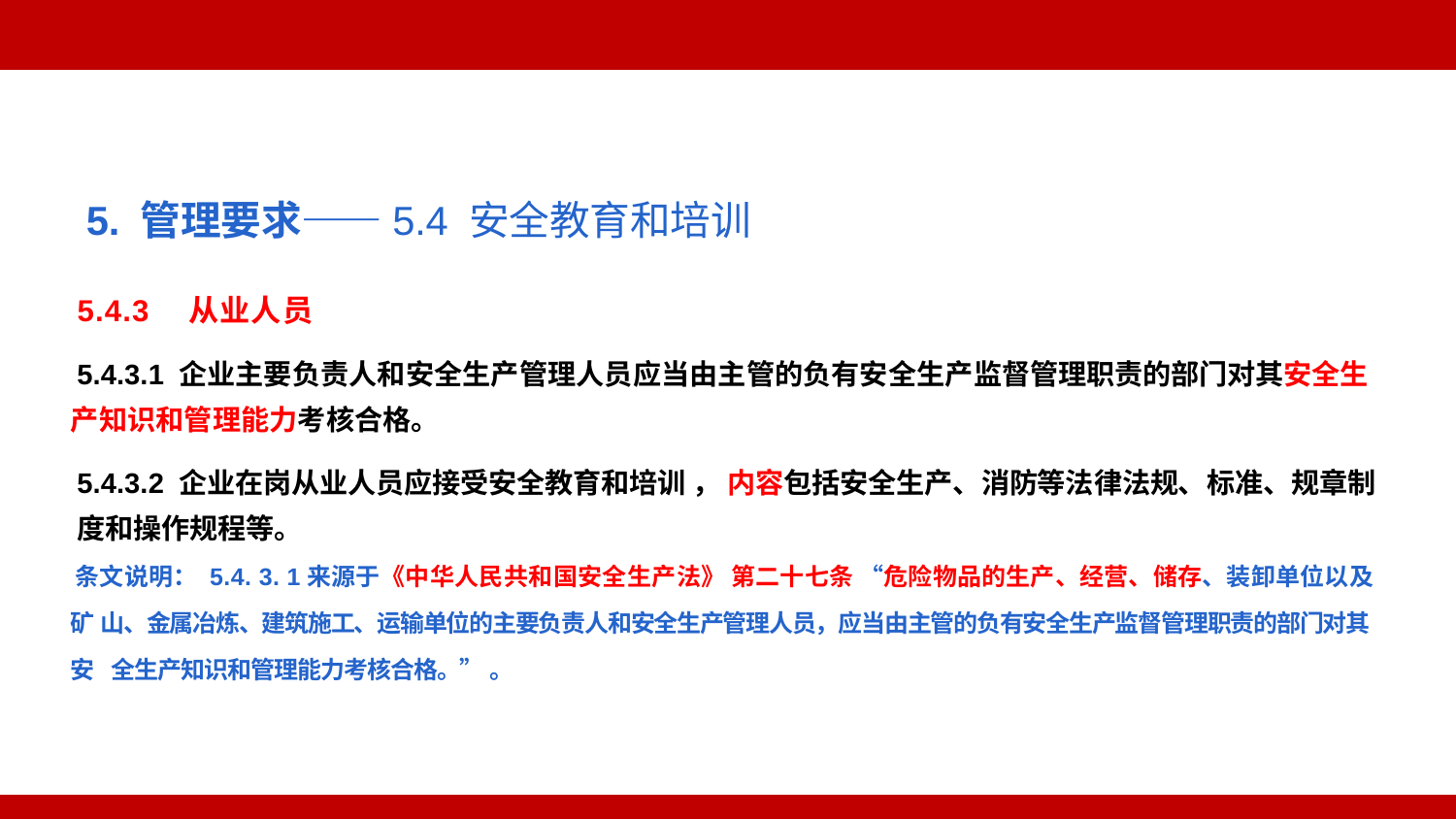

5. 管理要求——5.4 安全教育和培训

5.4.3   从业人员
5.4.3.1 企业主要负责人和安全生产管理人员应当由主管的负有安全生产监督管理职责的部门对其安全生  产知识和管理能力考核合格。
5.4.3.2 企业在岗从业人员应接受安全教育和培训 ， 内容包括安全生产、消防等法律法规、标准、规章制  度和操作规程等。
条文说明： 5.4. 3. 1来源于《中华人民共和国安全生产法》 第二十七条 “危险物品的生产、经营、储存、装卸单位以及矿 山、金属冶炼、建筑施工、运输单位的主要负责人和安全生产管理人员，应当由主管的负有安全生产监督管理职责的部门对其安   全生产知识和管理能力考核合格。” 。